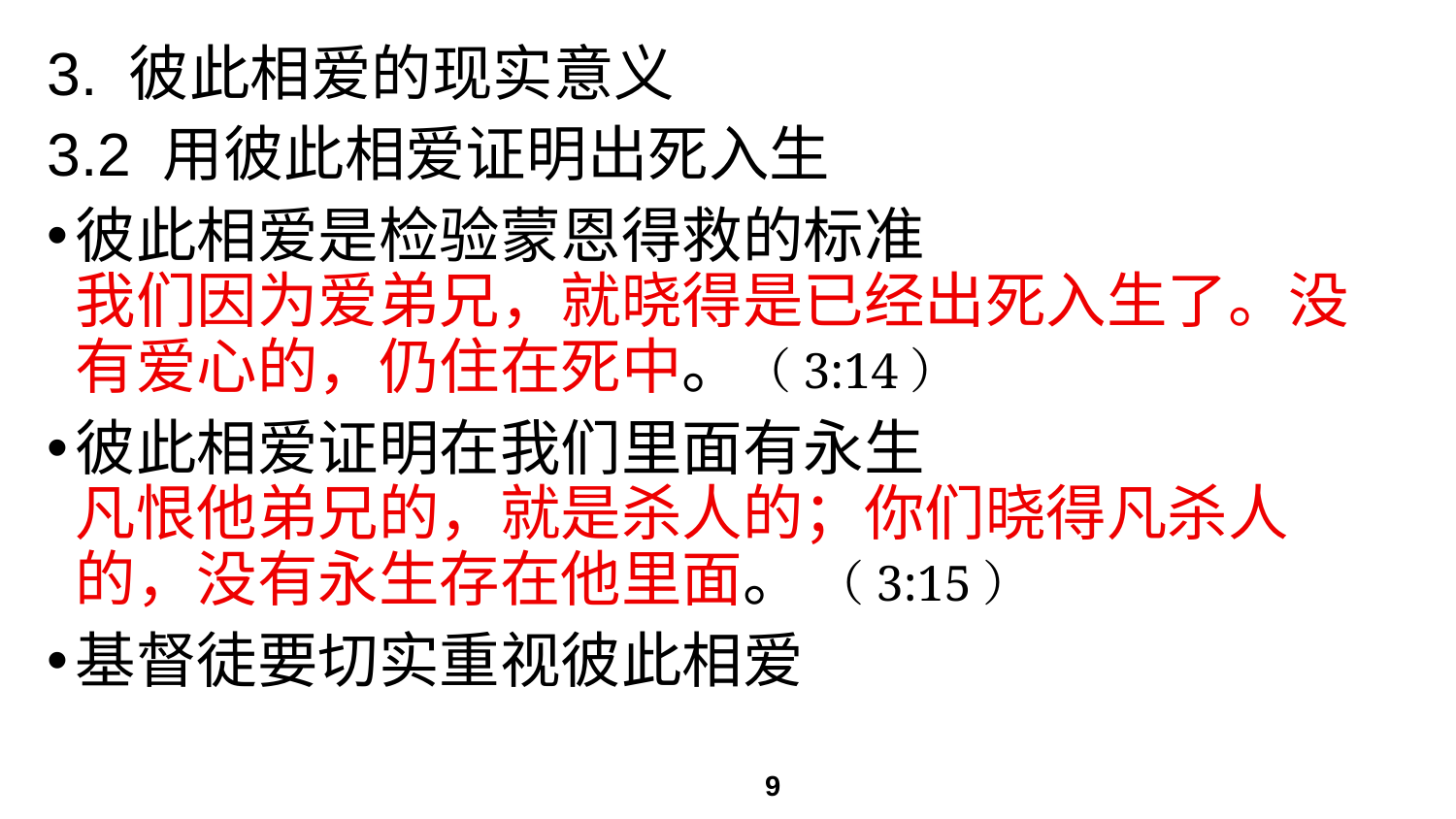

# 3. 彼此相爱的现实意义
3.2 用彼此相爱证明出死入生
彼此相爱是检验蒙恩得救的标准
我们因为爱弟兄，就晓得是已经出死入生了。没有爱心的，仍住在死中。（3:14）
彼此相爱证明在我们里面有永生
凡恨他弟兄的，就是杀人的；你们晓得凡杀人的，没有永生存在他里面。 （3:15）
基督徒要切实重视彼此相爱

9